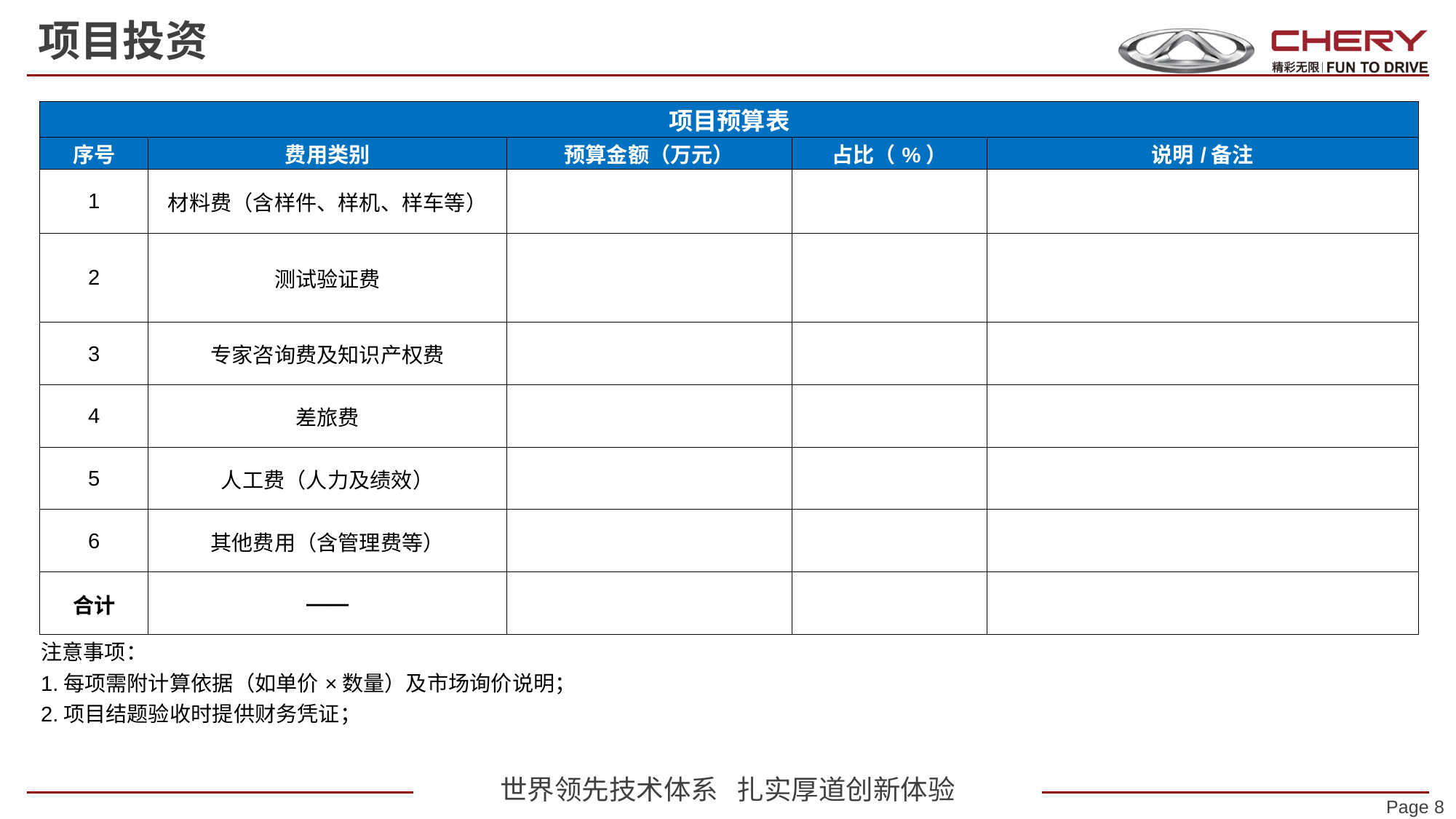

项目投资
| 项目预算表 |  |  |  |  |
| --- | --- | --- | --- | --- |
| 序号 | 费用类别 | 预算金额（万元） | 占比（%） | 说明/备注 |
| 1 | 材料费（含样件、样机、样车等） |  |  |  |
| 2 | 测试验证费 |  |  |  |
| 3 | 专家咨询费及知识产权费 |  |  |  |
| 4 | 差旅费 |  |  |  |
| 5 | 人工费（人力及绩效） |  |  |  |
| 6 | 其他费用（含管理费等） |  |  |  |
| 合计 | —— |  |  |  |
| 注意事项： 1.每项需附计算依据（如单价×数量）及市场询价说明； 2.项目结题验收时提供财务凭证； |  |  |  |  |
Page 8